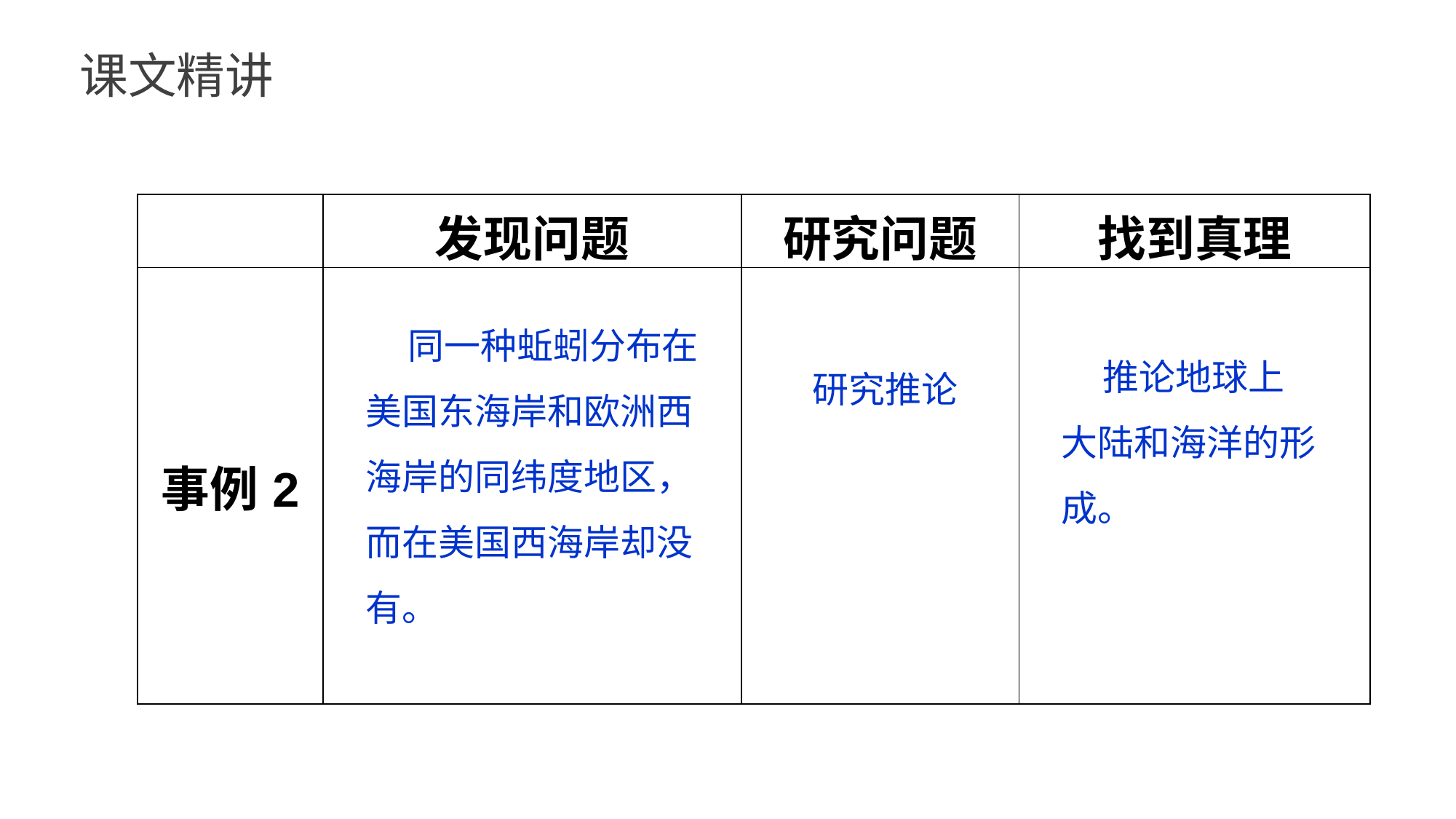

课文精讲
|  | 发现问题 | 研究问题 | 找到真理 |
| --- | --- | --- | --- |
| 事例2 |  |  |  |
    同一种蚯蚓分布在美国东海岸和欧洲西海岸的同纬度地区，而在美国西海岸却没有。
    推论地球上大陆和海洋的形成。
研究推论